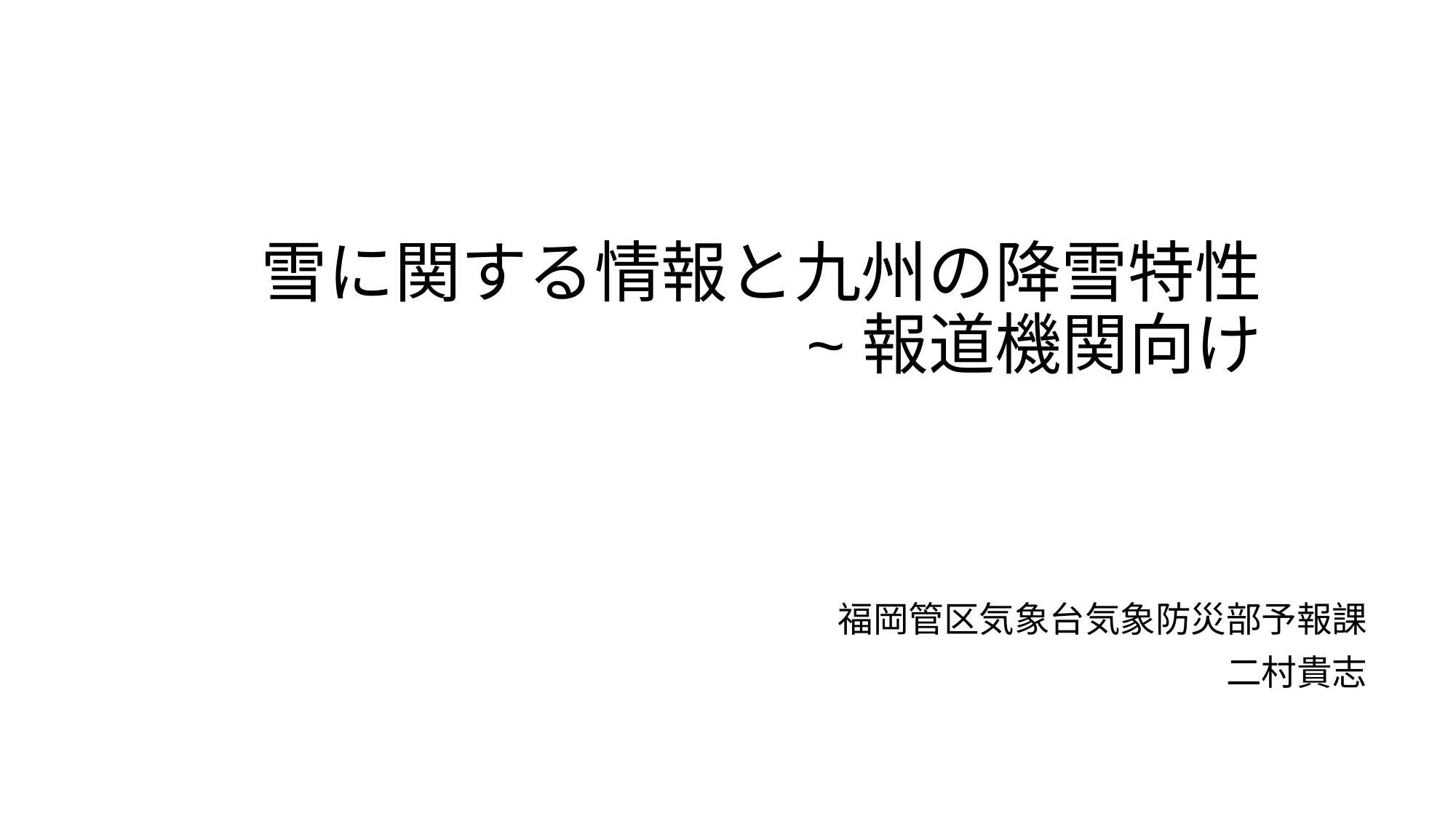

# 雪に関する情報と九州の降雪特性 ~報道機関向け
福岡管区気象台気象防災部予報課
　二村貴志